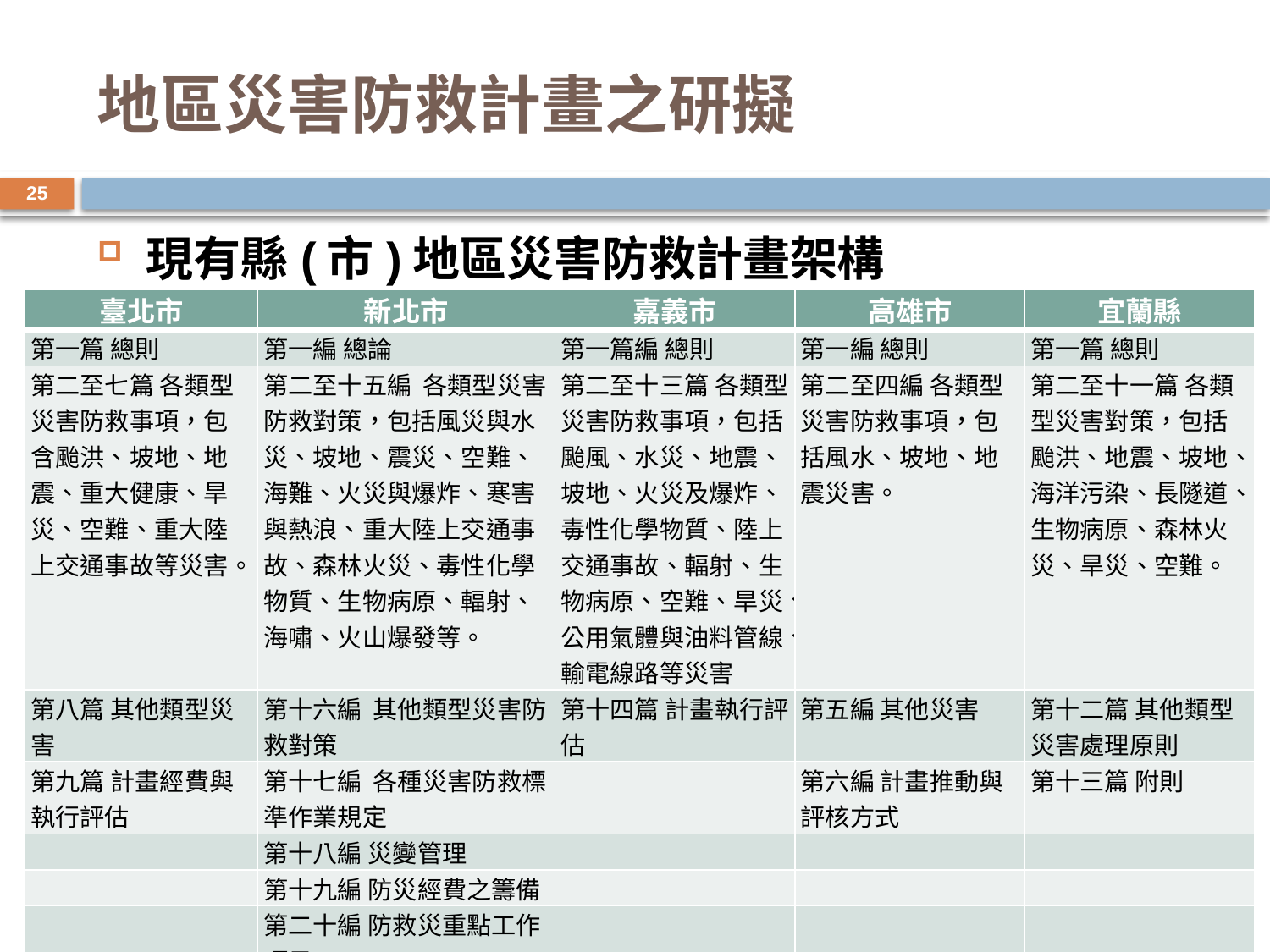

地區災害防救計畫之研擬
25
現有縣(市)地區災害防救計畫架構
| 臺北市 | 新北市 | 嘉義市 | 高雄市 | 宜蘭縣 |
| --- | --- | --- | --- | --- |
| 第一篇 總則 | 第一編 總論 | 第一篇編 總則 | 第一編 總則 | 第一篇 總則 |
| 第二至七篇 各類型災害防救事項，包含颱洪、坡地、地震、重大健康、旱災、空難、重大陸上交通事故等災害。 | 第二至十五編 各類型災害防救對策，包括風災與水災、坡地、震災、空難、海難、火災與爆炸、寒害與熱浪、重大陸上交通事故、森林火災、毒性化學物質、生物病原、輻射、海嘯、火山爆發等。 | 第二至十三篇 各類型災害防救事項，包括颱風、水災、地震、坡地、火災及爆炸、毒性化學物質、陸上交通事故、輻射、生物病原、空難、旱災、公用氣體與油料管線、輸電線路等災害 | 第二至四編 各類型災害防救事項，包括風水、坡地、地震災害。 | 第二至十一篇 各類型災害對策，包括颱洪、地震、坡地、海洋污染、長隧道、生物病原、森林火災、旱災、空難。 |
| 第八篇 其他類型災害 | 第十六編 其他類型災害防救對策 | 第十四篇 計畫執行評估 | 第五編 其他災害 | 第十二篇 其他類型災害處理原則 |
| 第九篇 計畫經費與執行評估 | 第十七編 各種災害防救標準作業規定 |  | 第六編 計畫推動與評核方式 | 第十三篇 附則 |
|  | 第十八編 災變管理 |  |  |  |
|  | 第十九編 防災經費之籌備 |  |  |  |
|  | 第二十編 防救災重點工作項目 |  |  |  |
|  | 第二十一編 管控與考核 |  |  |  |